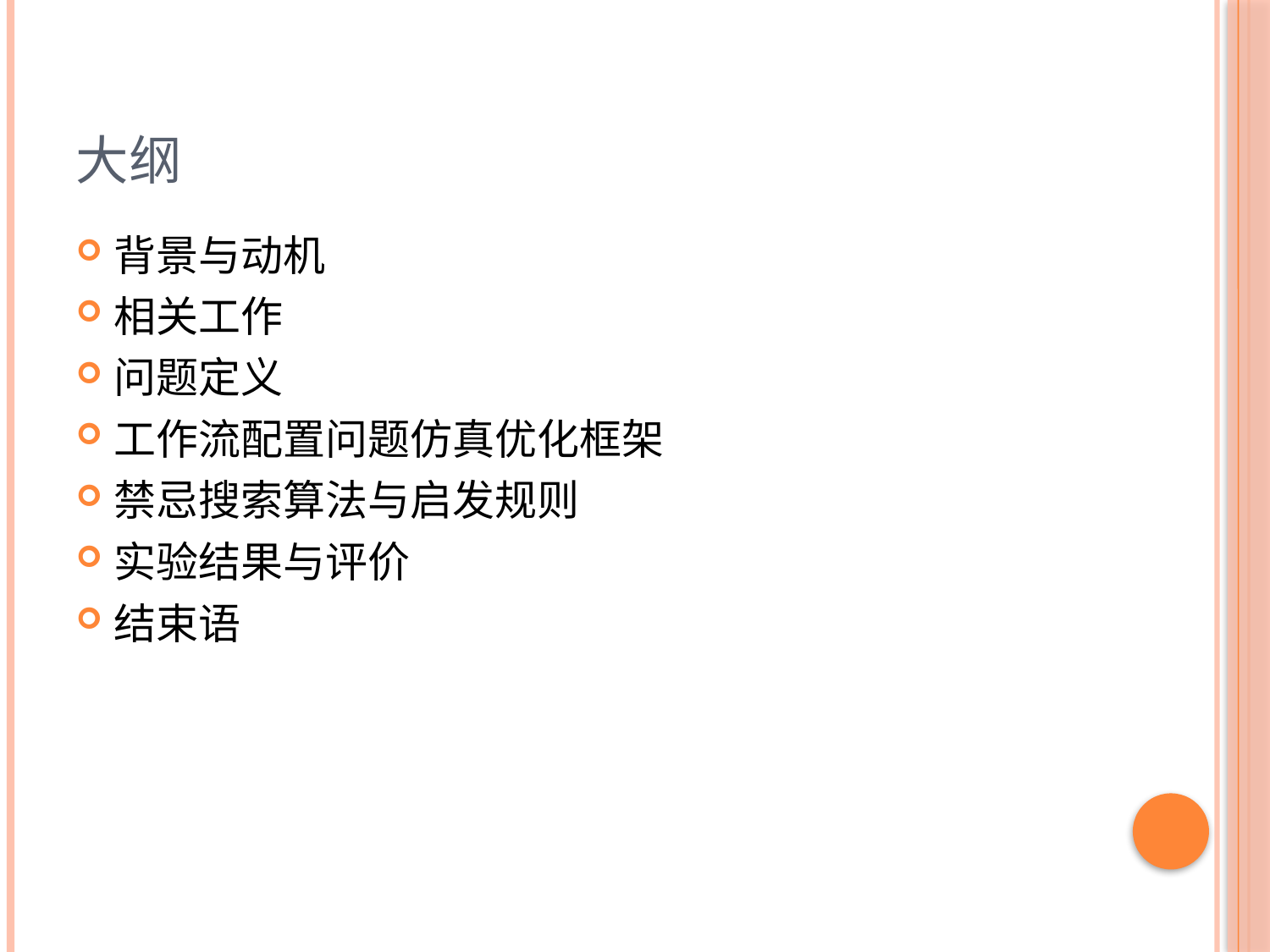

# 大纲
背景与动机
相关工作
问题定义
工作流配置问题仿真优化框架
禁忌搜索算法与启发规则
实验结果与评价
结束语